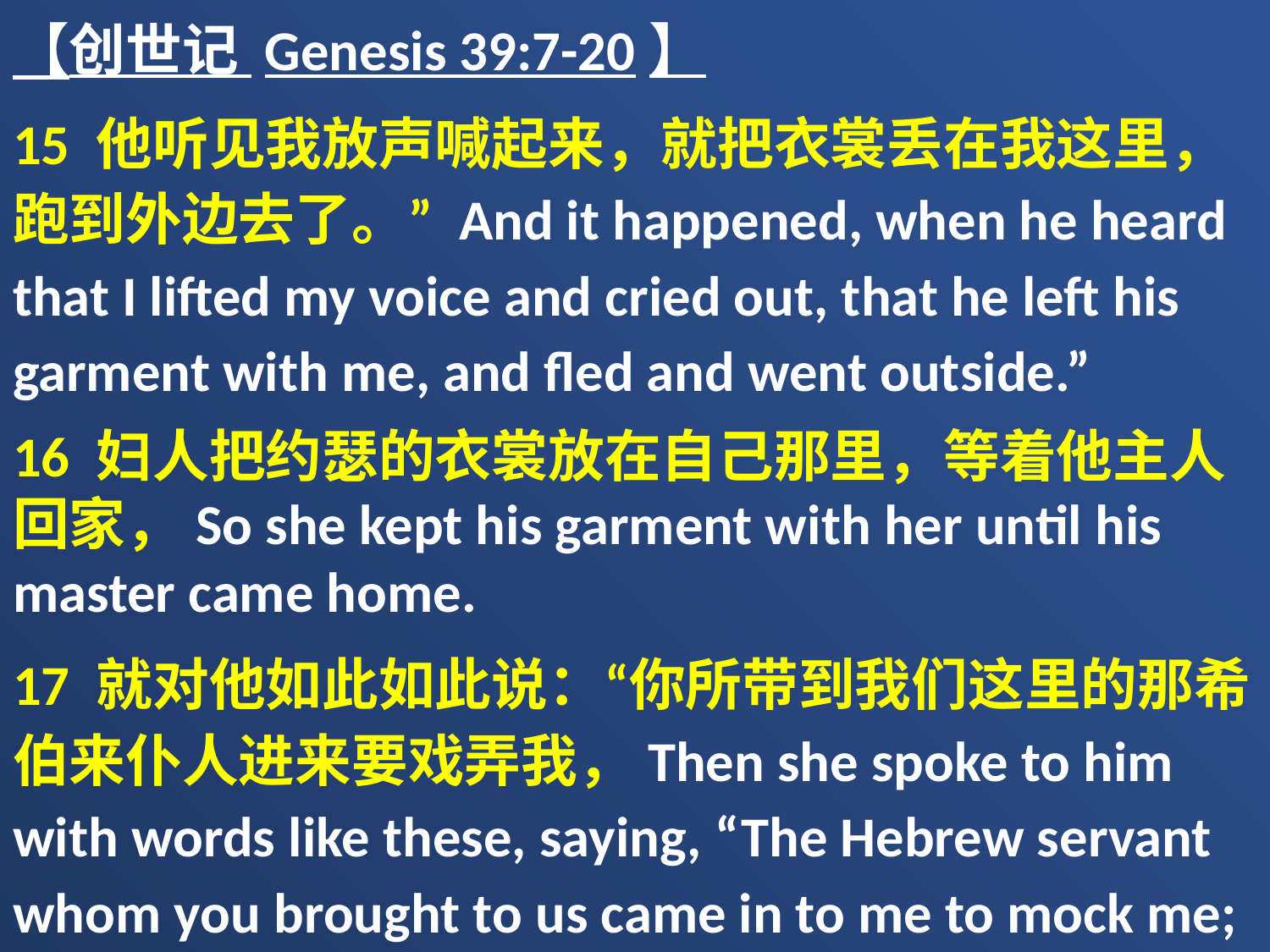

【创世记 Genesis 39:7-20】
15 他听见我放声喊起来，就把衣裳丢在我这里，跑到外边去了。” And it happened, when he heard that I lifted my voice and cried out, that he left his garment with me, and fled and went outside.”
16 妇人把约瑟的衣裳放在自己那里，等着他主人回家，So she kept his garment with her until his master came home.
17 就对他如此如此说：“你所带到我们这里的那希伯来仆人进来要戏弄我，Then she spoke to him with words like these, saying, “The Hebrew servant whom you brought to us came in to me to mock me;